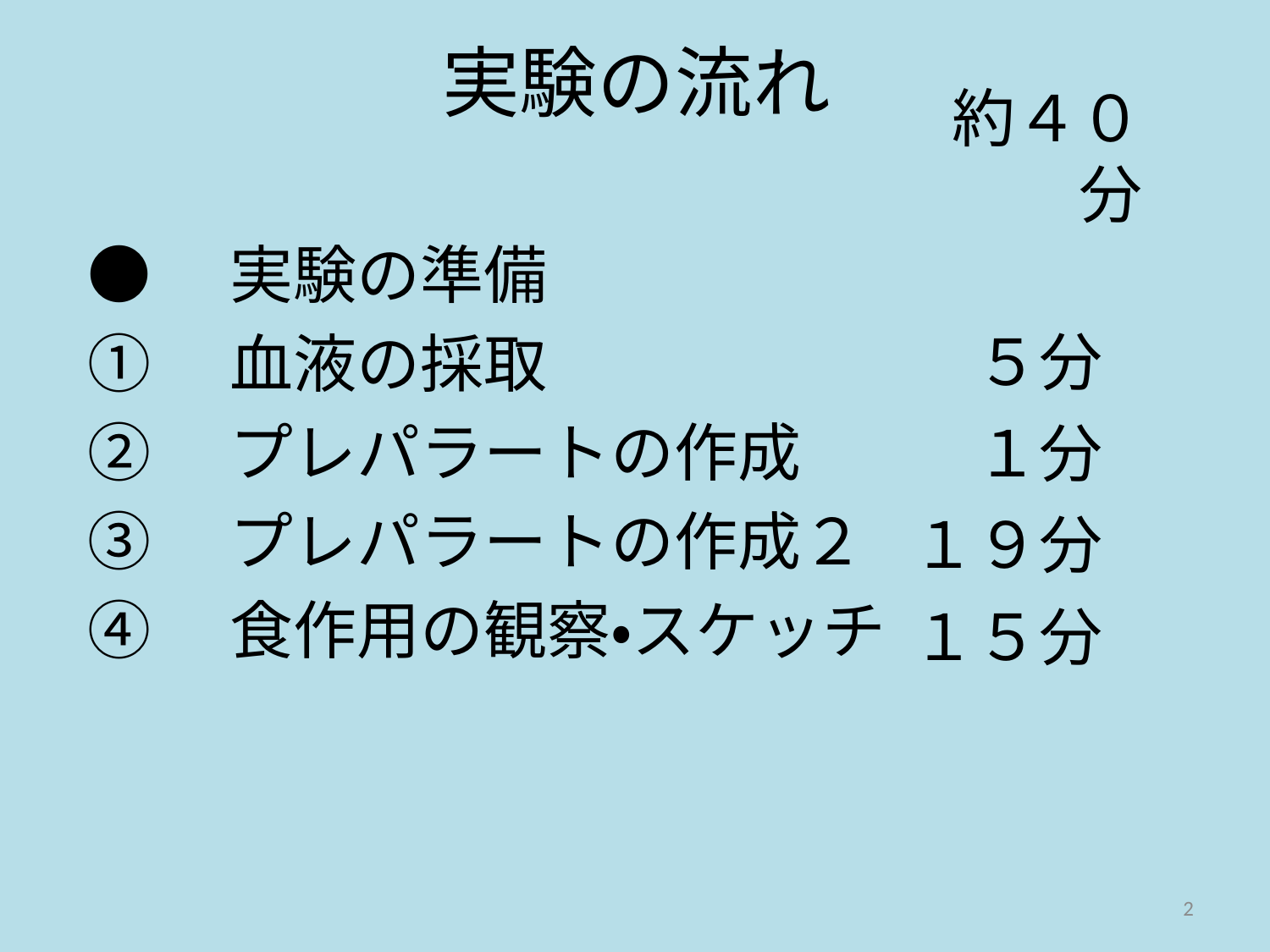

# 実験の流れ
約４０分
●　実験の準備
①　血液の採取
②　プレパラートの作成
③　プレパラートの作成２
④　食作用の観察・スケッチ

５分
１分
１９分
１５分
2